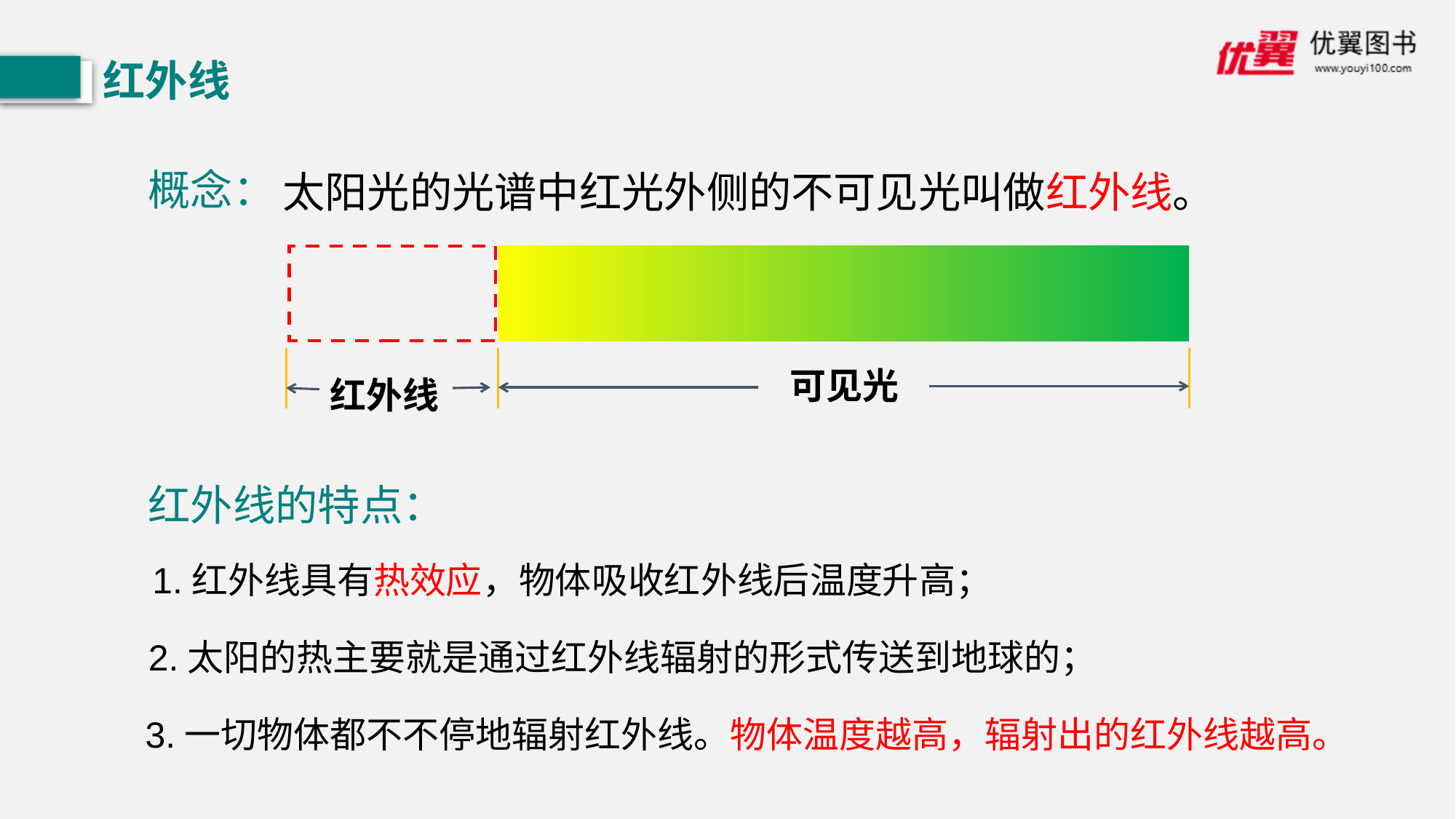

红外线

概念：
太阳光的光谱中红光外侧的不可见光叫做红外线。

可见光
红外线

红外线的特点：

1.红外线具有热效应，物体吸收红外线后温度升高；

2.太阳的热主要就是通过红外线辐射的形式传送到地球的；

3.一切物体都不不停地辐射红外线。物体温度越高，辐射出的红外线越高。